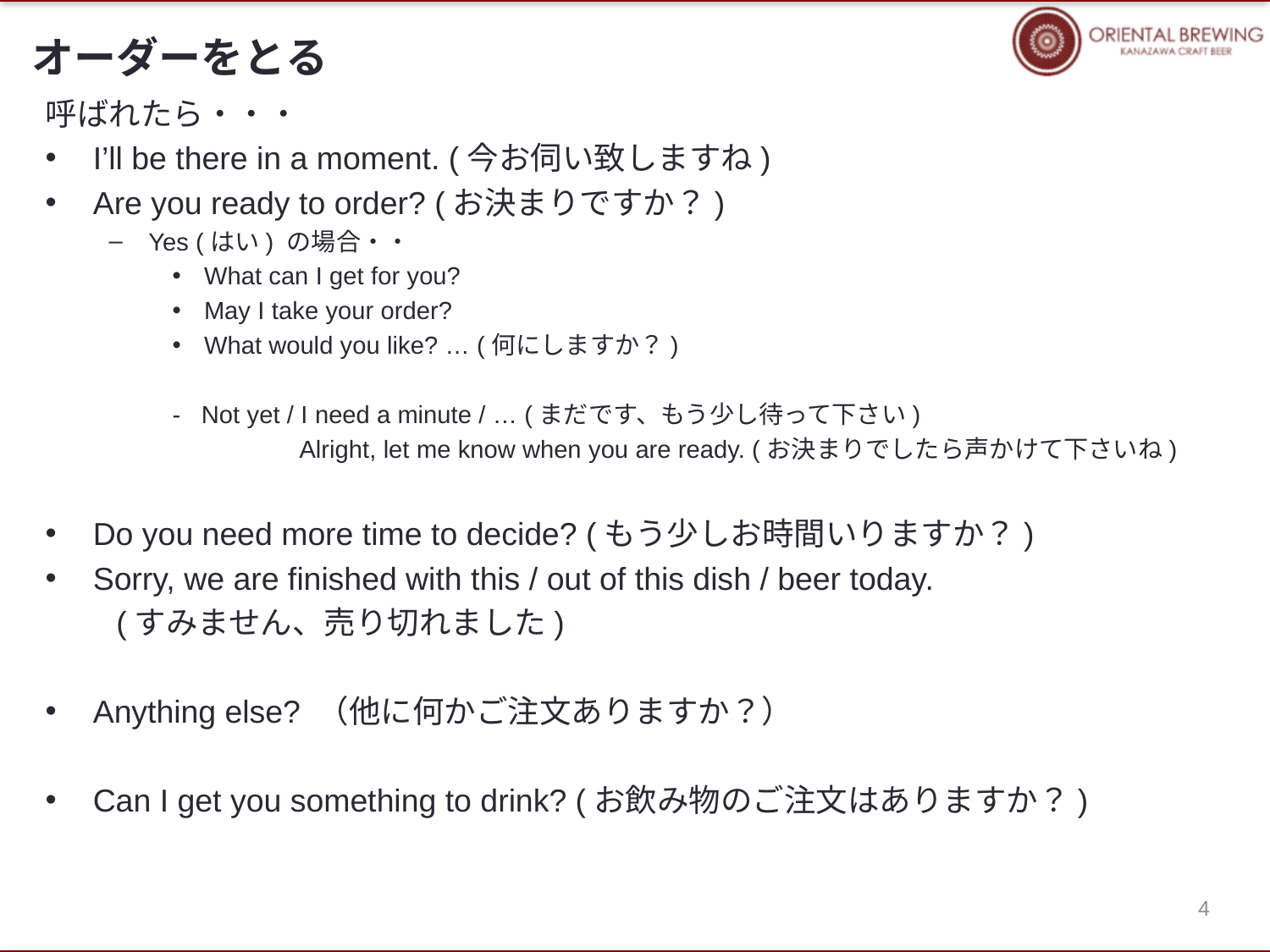

# オーダーをとる
呼ばれたら・・・
I’ll be there in a moment. (今お伺い致しますね)
Are you ready to order? (お決まりですか？)
Yes (はい) の場合・・
What can I get for you?
May I take your order?
What would you like? … (何にしますか？)

	-   Not yet / I need a minute / … (まだです、もう少し待って下さい)
		Alright, let me know when you are ready. (お決まりでしたら声かけて下さいね)

Do you need more time to decide? (もう少しお時間いりますか？)
Sorry, we are finished with this / out of this dish / beer today.
　　(すみません、売り切れました)

Anything else? （他に何かご注文ありますか？）

Can I get you something to drink? (お飲み物のご注文はありますか？)